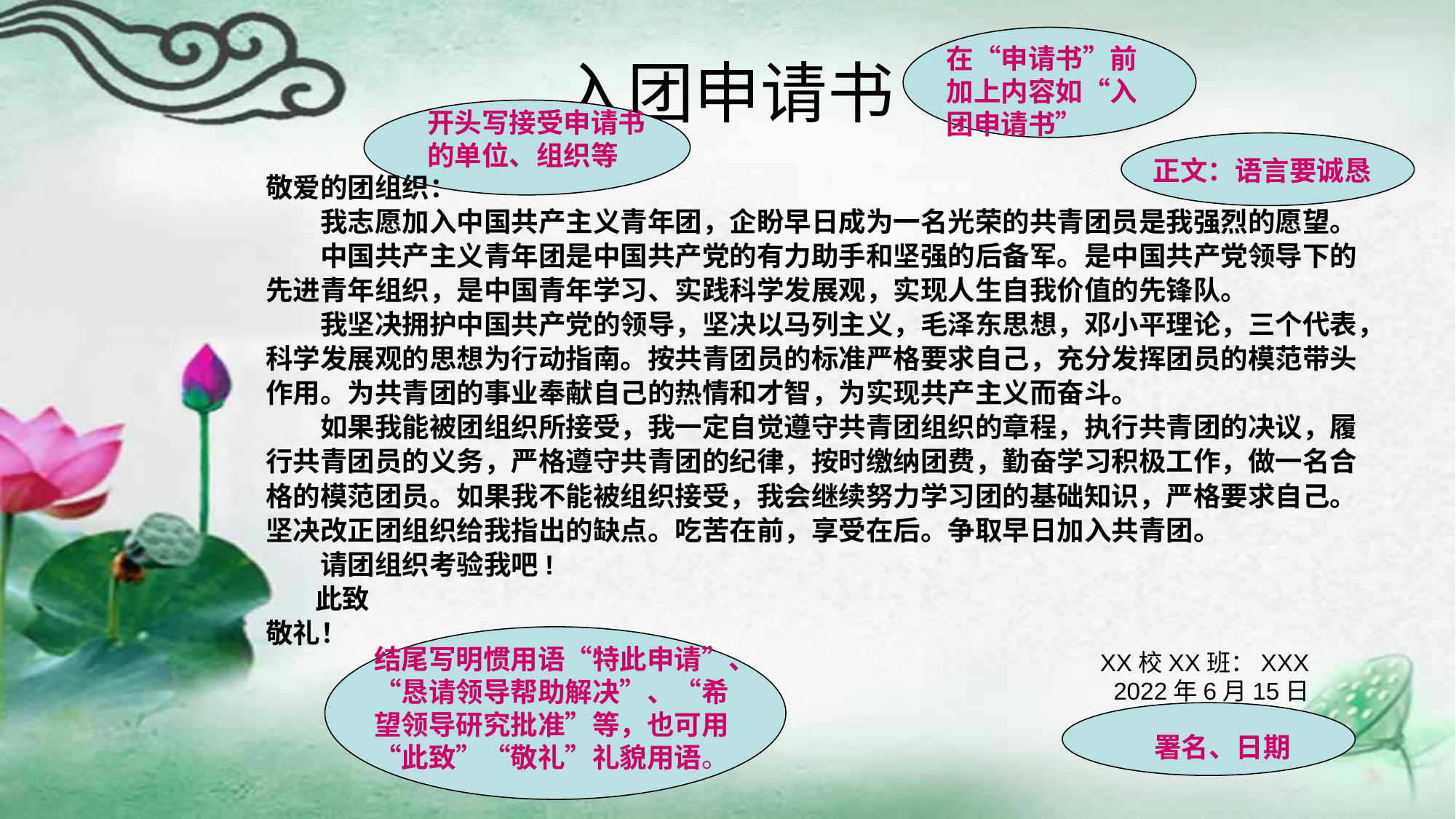

# 入团申请书

在“申请书”前加上内容如“入团申请书”

开头写接受申请书的单位、组织等

正文：语言要诚恳
敬爱的团组织：
　　我志愿加入中国共产主义青年团，企盼早日成为一名光荣的共青团员是我强烈的愿望。
　　中国共产主义青年团是中国共产党的有力助手和坚强的后备军。是中国共产党领导下的先进青年组织，是中国青年学习、实践科学发展观，实现人生自我价值的先锋队。
　　我坚决拥护中国共产党的领导，坚决以马列主义，毛泽东思想，邓小平理论，三个代表，科学发展观的思想为行动指南。按共青团员的标准严格要求自己，充分发挥团员的模范带头作用。为共青团的事业奉献自己的热情和才智，为实现共产主义而奋斗。
　　如果我能被团组织所接受，我一定自觉遵守共青团组织的章程，执行共青团的决议，履行共青团员的义务，严格遵守共青团的纪律，按时缴纳团费，勤奋学习积极工作，做一名合格的模范团员。如果我不能被组织接受，我会继续努力学习团的基础知识，严格要求自己。坚决改正团组织给我指出的缺点。吃苦在前，享受在后。争取早日加入共青团。
　　请团组织考验我吧!
       此致
敬礼！
                                                                                                                            XX校XX班：XXX
                                                                                                                              2022年6月15日
结尾写明惯用语“特此申请”、“恳请领导帮助解决”、“希望领导研究批准”等，也可用“此致”“敬礼”礼貌用语。

署名、日期